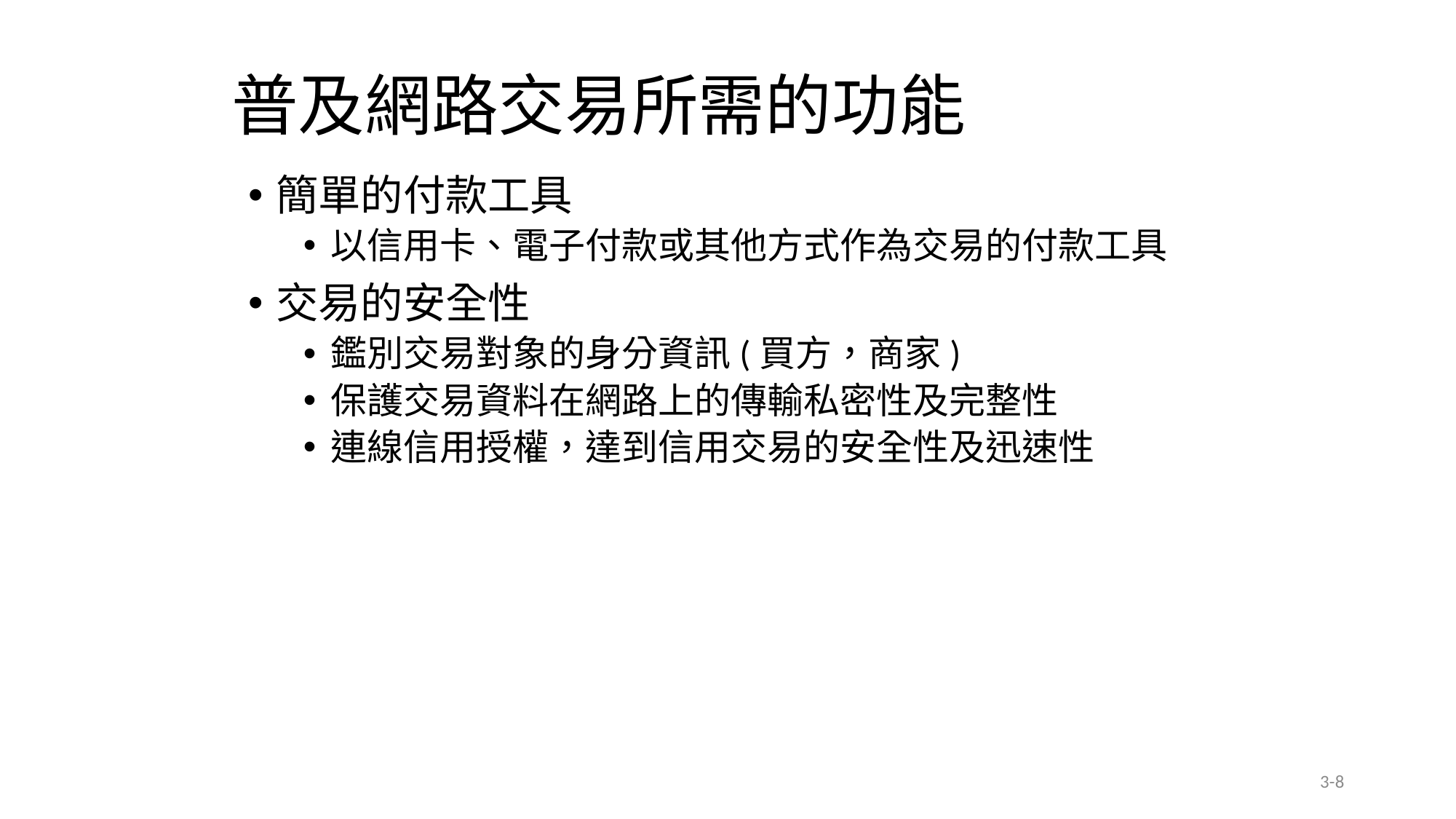

# 普及網路交易所需的功能
簡單的付款工具
以信用卡、電子付款或其他方式作為交易的付款工具
交易的安全性
鑑別交易對象的身分資訊(買方，商家)
保護交易資料在網路上的傳輸私密性及完整性
連線信用授權，達到信用交易的安全性及迅速性
3-8